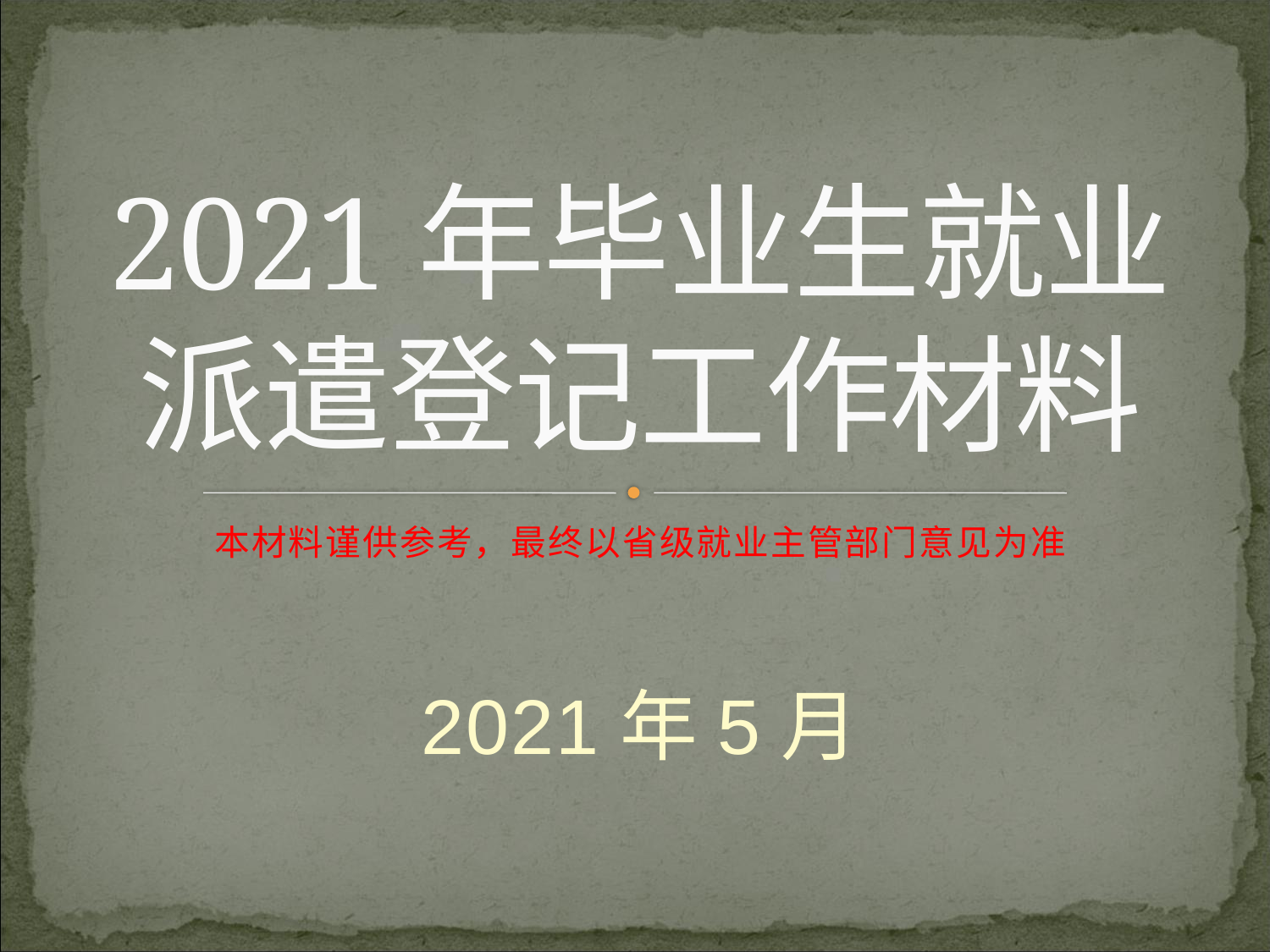

# 2021年毕业生就业 派遣登记工作材料
本材料谨供参考，最终以省级就业主管部门意见为准

2021年5月